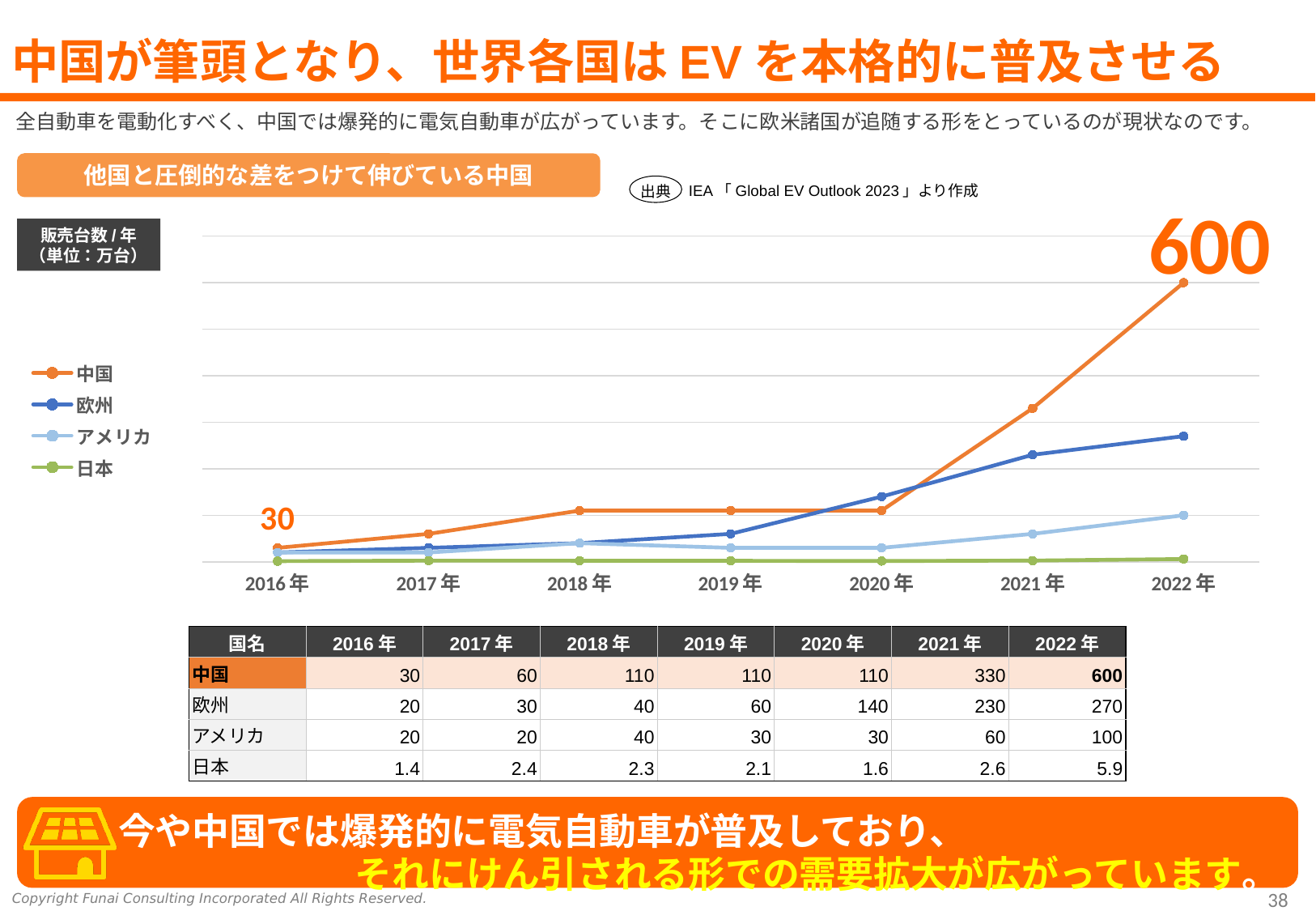

# 中国が筆頭となり、世界各国はEVを本格的に普及させる
全自動車を電動化すべく、中国では爆発的に電気自動車が広がっています。そこに欧米諸国が追随する形をとっているのが現状なのです。
他国と圧倒的な差をつけて伸びている中国
IEA「Global EV Outlook 2023」より作成

出典

### Chart

| Category | 中国 | 欧州 | アメリカ | 日本 |
|---|---|---|---|---|
| 2016年 | 30.0 | 20.0 | 20.0 | 1.4 |
| 2017年 | 60.0 | 30.0 | 20.0 | 2.4 |
| 2018年 | 110.0 | 40.0 | 40.0 | 2.3 |
| 2019年 | 110.0 | 60.0 | 30.0 | 2.1 |
| 2020年 | 110.0 | 140.0 | 30.0 | 1.6 |
| 2021年 | 330.0 | 230.0 | 60.0 | 2.6 |
| 2022年 | 600.0 | 270.0 | 100.0 | 5.9 |
販売台数/年
（単位：万台）
| 国名 | 2016年 | 2017年 | 2018年 | 2019年 | 2020年 | 2021年 | 2022年 |
| --- | --- | --- | --- | --- | --- | --- | --- |
| 中国 | 30 | 60 | 110 | 110 | 110 | 330 | 600 |
| 欧州 | 20 | 30 | 40 | 60 | 140 | 230 | 270 |
| アメリカ | 20 | 20 | 40 | 30 | 30 | 60 | 100 |
| 日本 | 1.4 | 2.4 | 2.3 | 2.1 | 1.6 | 2.6 | 5.9 |
今や中国では爆発的に電気自動車が普及しており、
それにけん引される形での需要拡大が広がっています。